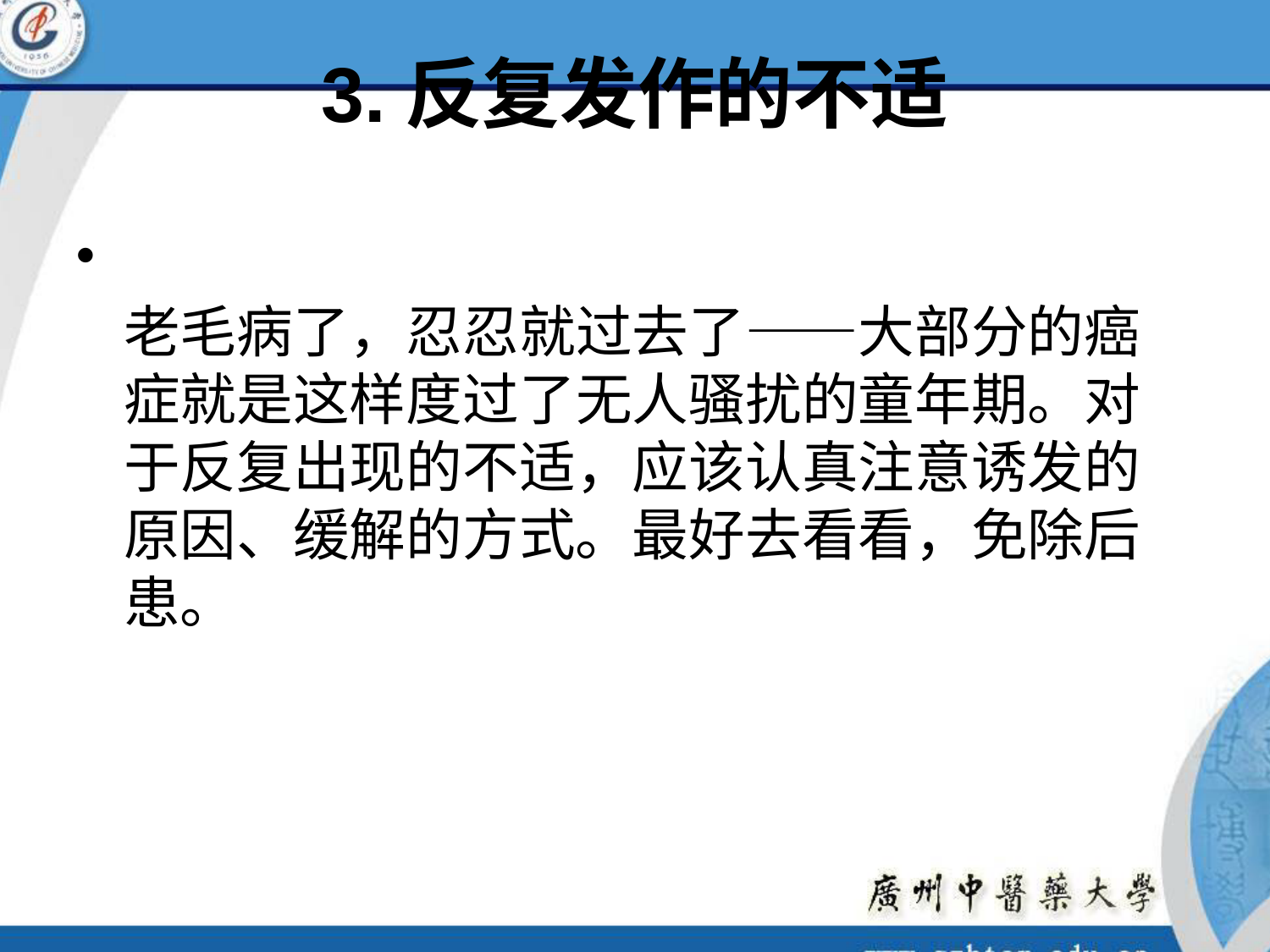

# 3.反复发作的不适
老毛病了，忍忍就过去了——大部分的癌症就是这样度过了无人骚扰的童年期。对于反复出现的不适，应该认真注意诱发的原因、缓解的方式。最好去看看，免除后患。